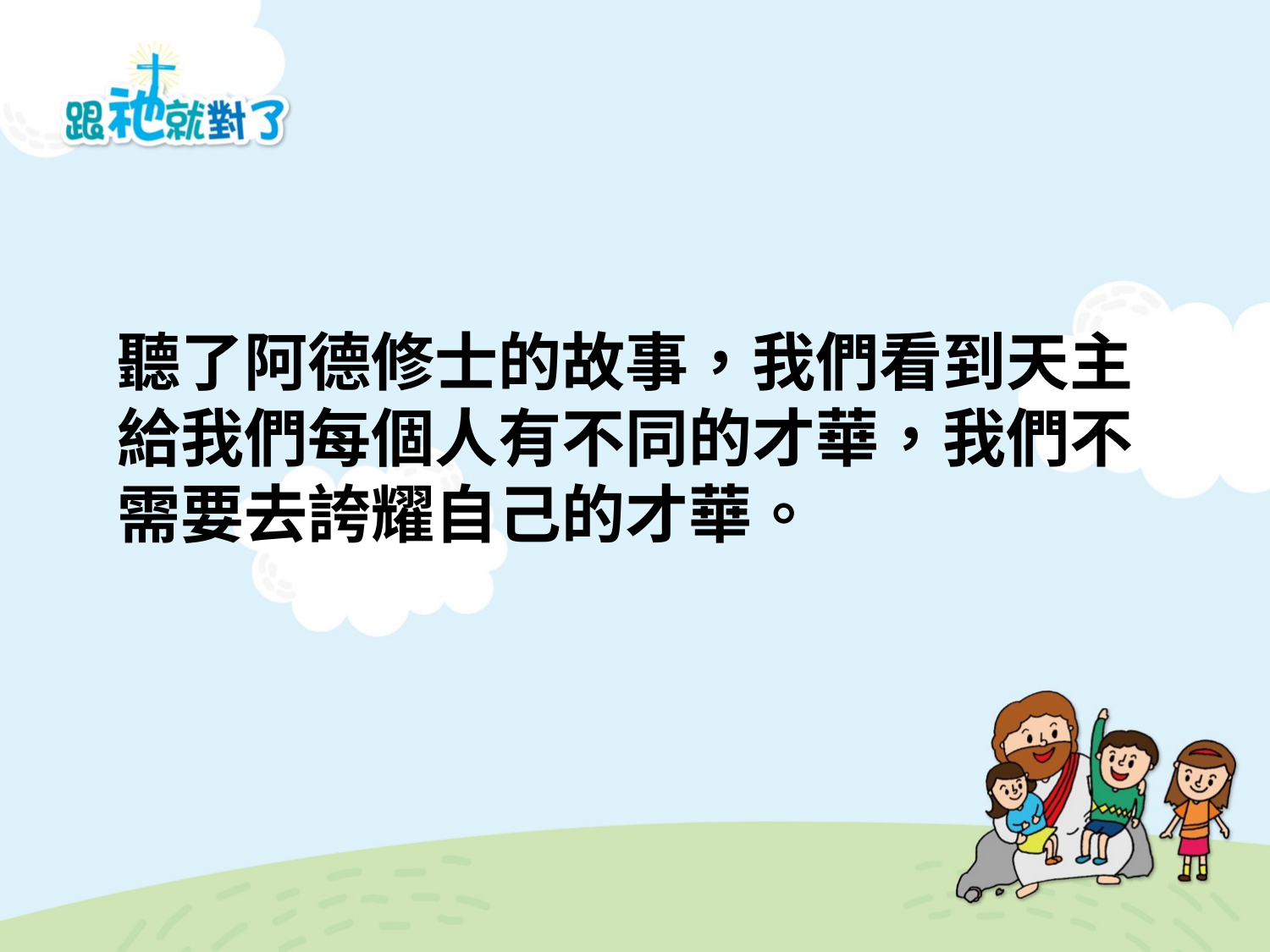

聽了阿德修士的故事，我們看到天主給我們每個人有不同的才華，我們不需要去誇耀自己的才華。